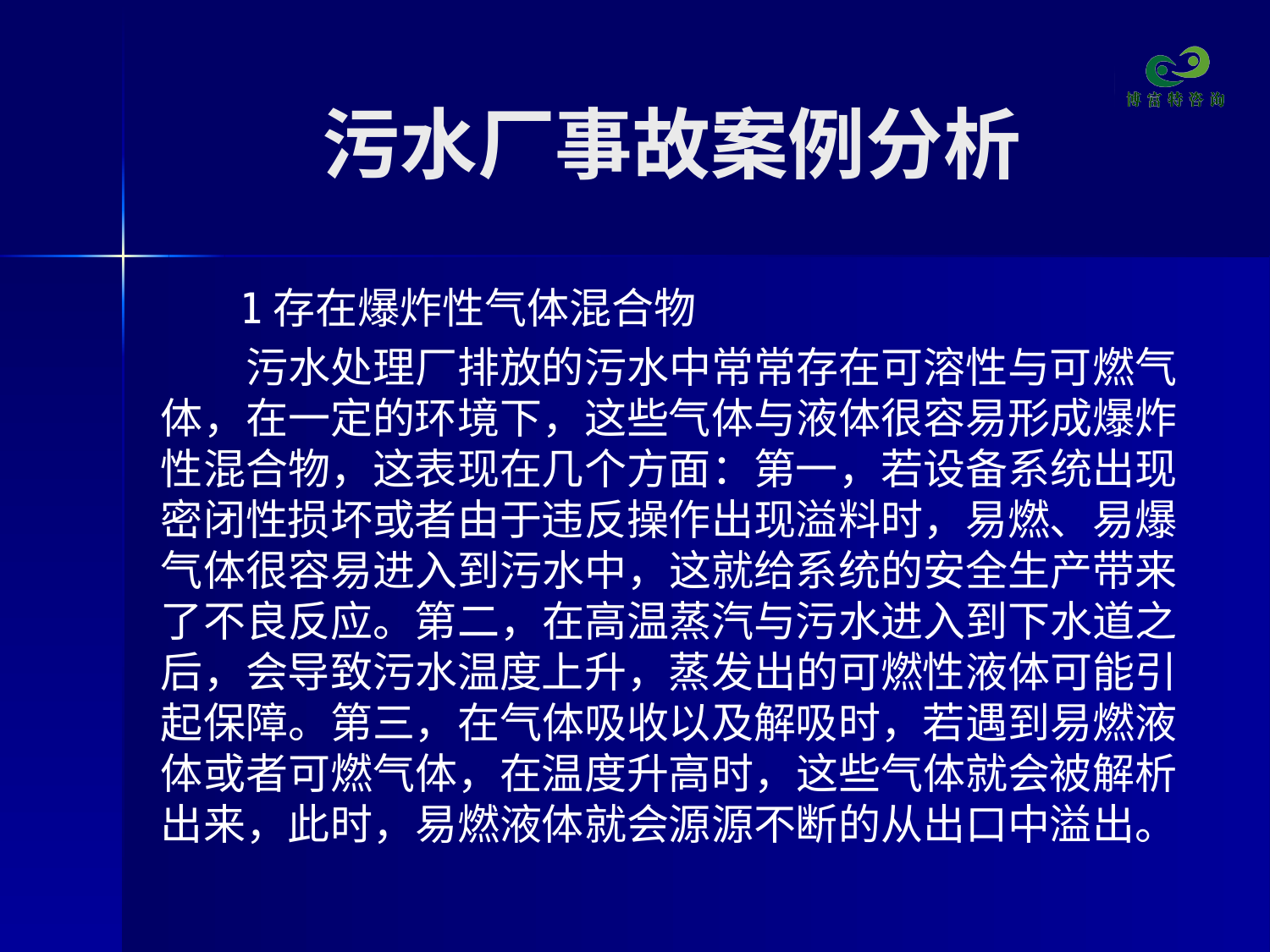

# 污水厂事故案例分析
　　1存在爆炸性气体混合物
　　污水处理厂排放的污水中常常存在可溶性与可燃气体，在一定的环境下，这些气体与液体很容易形成爆炸性混合物，这表现在几个方面：第一，若设备系统出现密闭性损坏或者由于违反操作出现溢料时，易燃、易爆气体很容易进入到污水中，这就给系统的安全生产带来了不良反应。第二，在高温蒸汽与污水进入到下水道之后，会导致污水温度上升，蒸发出的可燃性液体可能引起保障。第三，在气体吸收以及解吸时，若遇到易燃液体或者可燃气体，在温度升高时，这些气体就会被解析出来，此时，易燃液体就会源源不断的从出口中溢出。